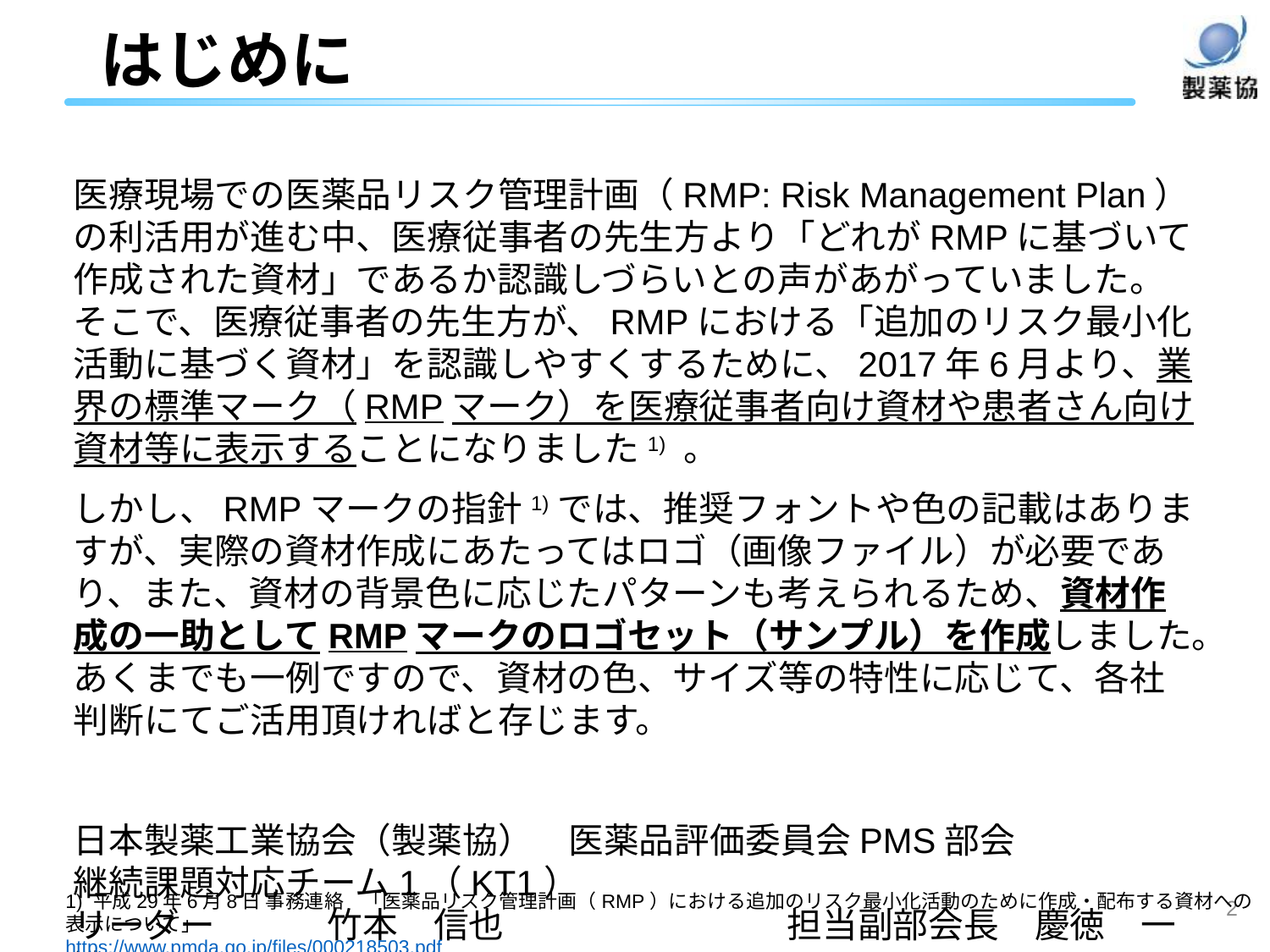

# はじめに
医療現場での医薬品リスク管理計画（RMP: Risk Management Plan） の利活用が進む中、医療従事者の先生方より「どれがRMPに基づいて作成された資材」であるか認識しづらいとの声があがっていました。そこで、医療従事者の先生方が、RMPにおける「追加のリスク最小化活動に基づく資材」を認識しやすくするために、2017年6月より、業界の標準マーク（RMPマーク）を医療従事者向け資材や患者さん向け資材等に表示することになりました1) 。
しかし、RMPマークの指針1)では、推奨フォントや色の記載はありますが、実際の資材作成にあたってはロゴ（画像ファイル）が必要であり、また、資材の背景色に応じたパターンも考えられるため、資材作成の一助としてRMPマークのロゴセット（サンプル）を作成しました。あくまでも一例ですので、資材の色、サイズ等の特性に応じて、各社判断にてご活用頂ければと存じます。

日本製薬工業協会（製薬協）　医薬品評価委員会PMS部会
継続課題対応チーム1（KT1）
リーダー	竹本　信也　　　　　　　　担当副部会長　慶徳　一浩
1) 平成29年6月8日 事務連絡　「医薬品リスク管理計画（RMP）における追加のリスク最小化活動のために作成・配布する資材への表示について」
https://www.pmda.go.jp/files/000218503.pdf
2